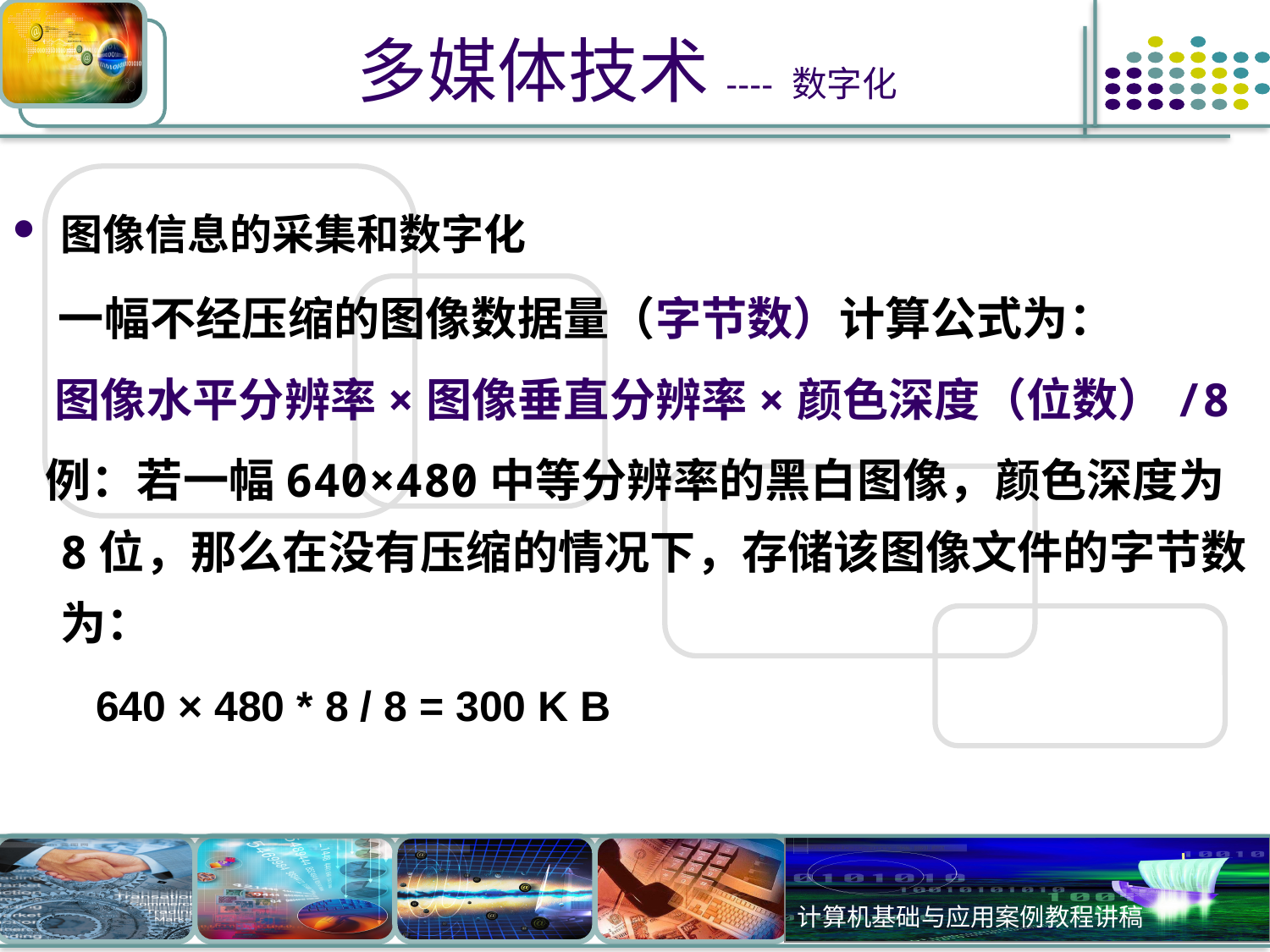

# 多媒体技术---- 数字化
图像信息的采集和数字化
   一幅不经压缩的图像数据量（字节数）计算公式为：
   图像水平分辨率×图像垂直分辨率×颜色深度（位数）/8
   例：若一幅640×480中等分辨率的黑白图像，颜色深度为8位，那么在没有压缩的情况下，存储该图像文件的字节数为：
       640 × 480 * 8 / 8 = 300 K B